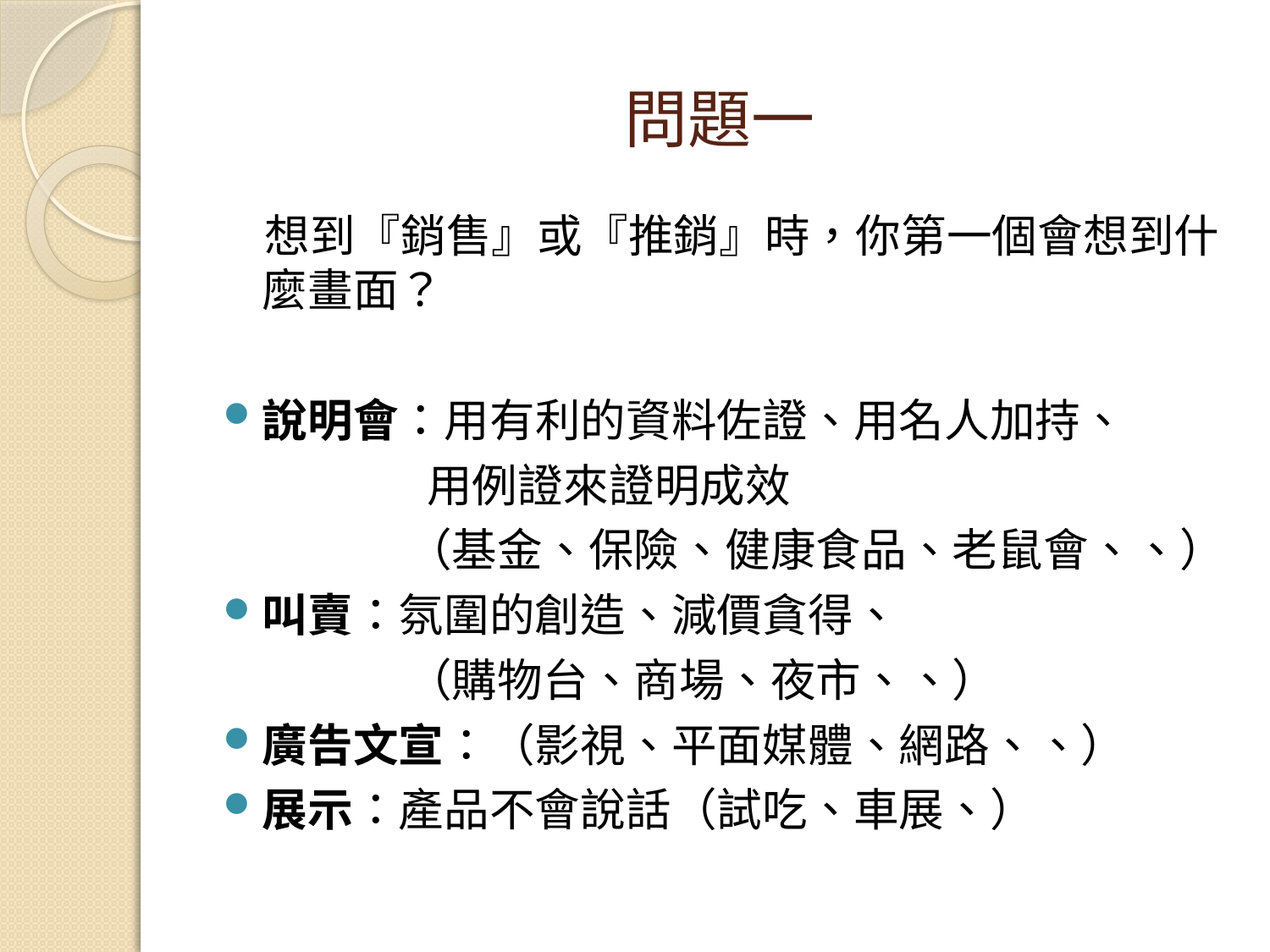

# 問題一
   想到『銷售』或『推銷』時，你第一個會想到什麼畫面？

說明會：用有利的資料佐證、用名人加持、
                   用例證來證明成效
                 （基金、保險、健康食品、老鼠會、、）
叫賣：氛圍的創造、減價貪得、
                 （購物台、商場、夜市、、）
廣告文宣：（影視、平面媒體、網路、、）
展示：產品不會說話（試吃、車展、）